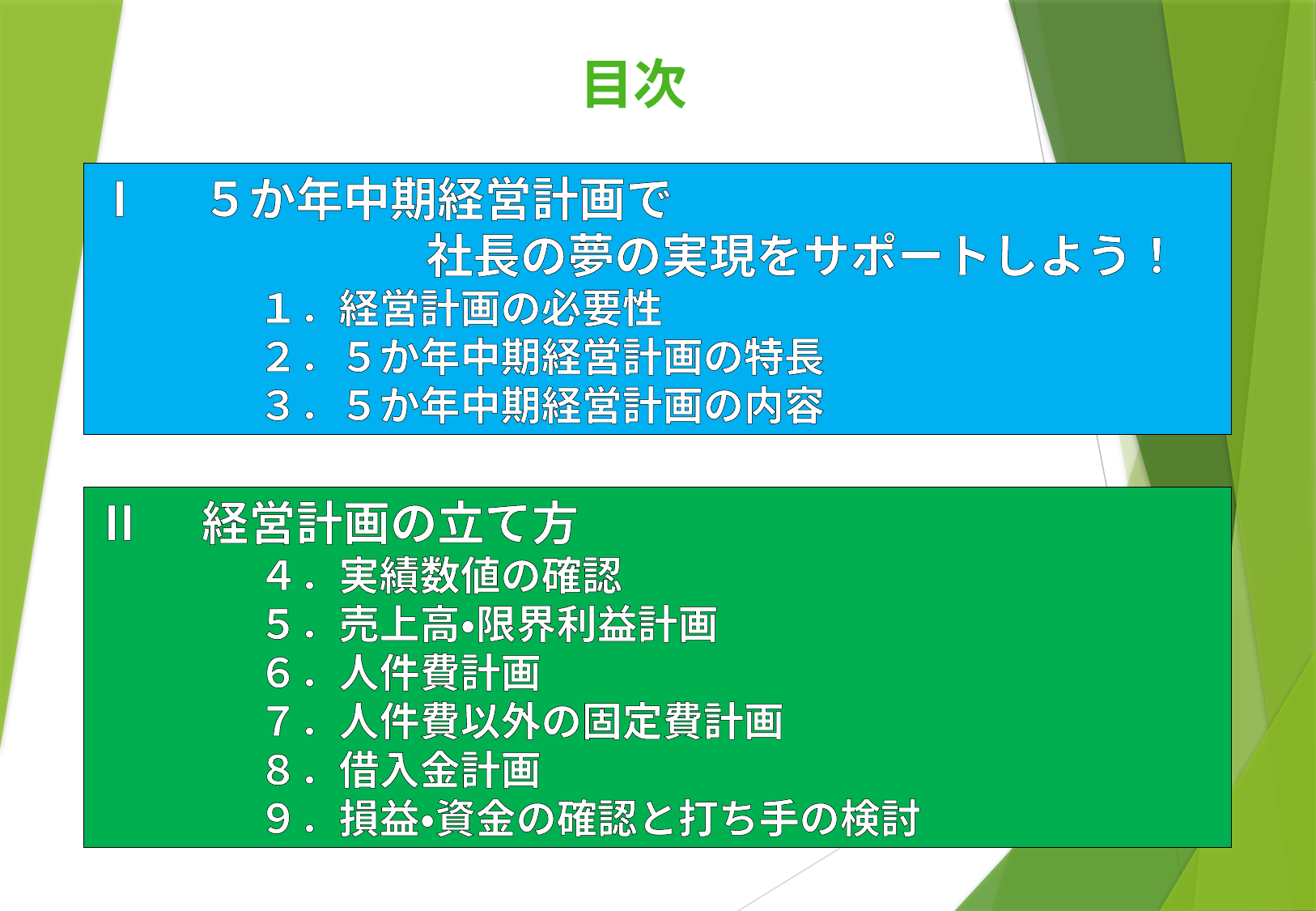

目次
Ⅰ　５か年中期経営計画で
　　　　　　　社長の夢の実現をサポートしよう！
　　　　１．経営計画の必要性
　　　　２．５か年中期経営計画の特長
　　　　３．５か年中期経営計画の内容
Ⅱ　経営計画の立て方
　　　　４．実績数値の確認
　　　　５．売上高・限界利益計画
　　　　６．人件費計画
　　　　７．人件費以外の固定費計画
　　　　８．借入金計画
　　　　９．損益・資金の確認と打ち手の検討
2